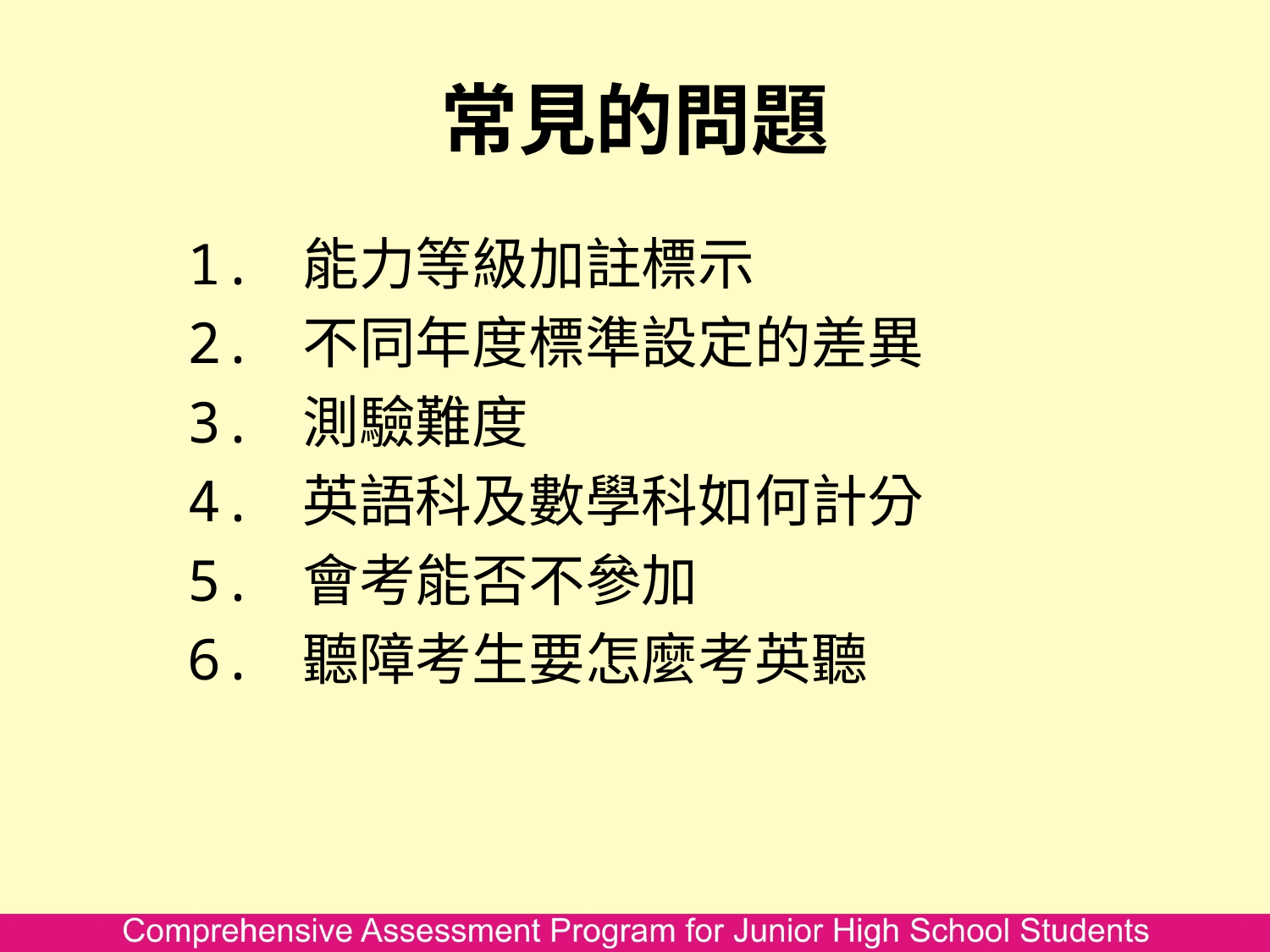

# 常見的問題
1. 能力等級加註標示
2. 不同年度標準設定的差異
3. 測驗難度
4. 英語科及數學科如何計分
5. 會考能否不參加
6. 聽障考生要怎麼考英聽